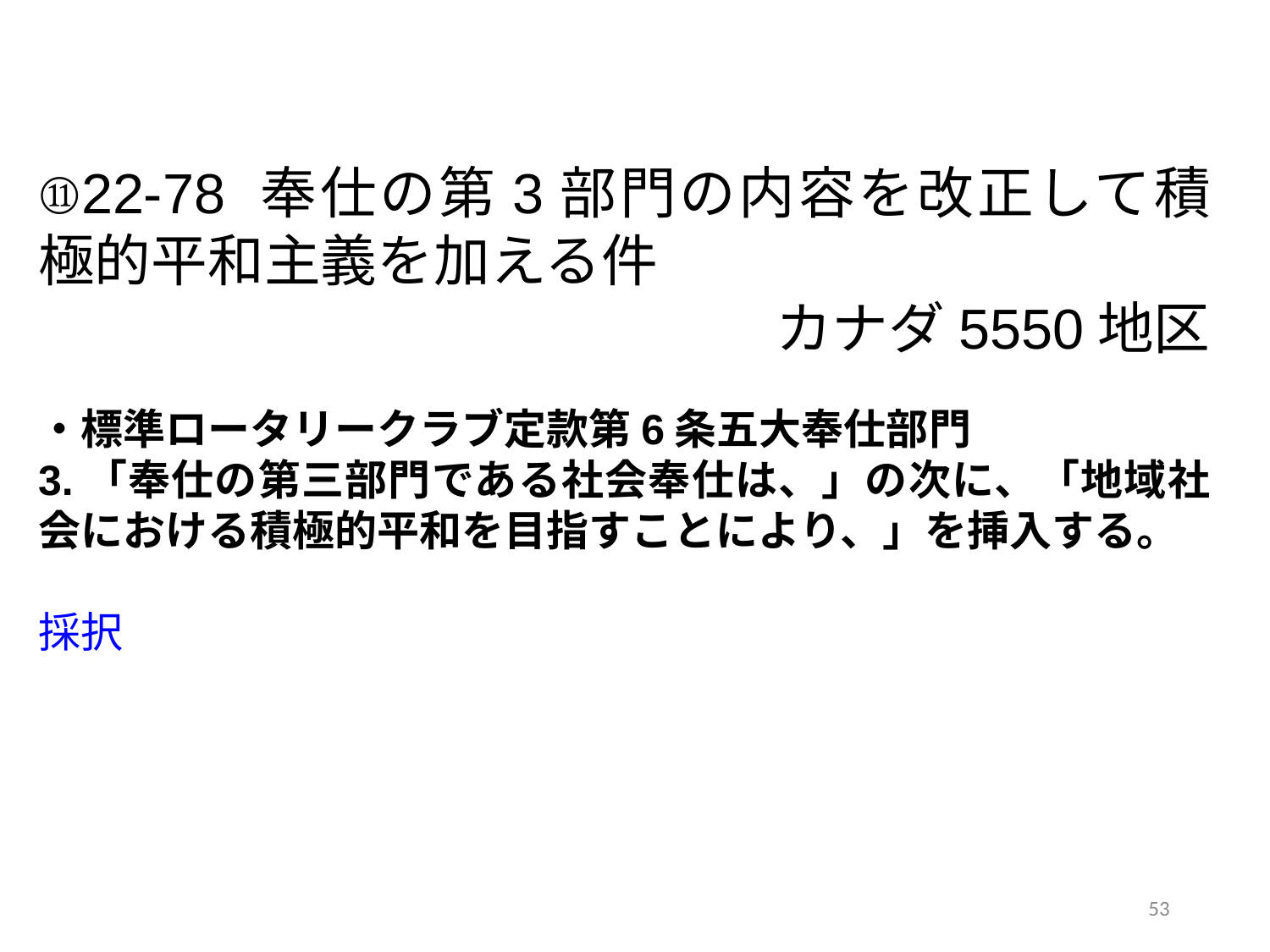

⑪22-78 奉仕の第3部門の内容を改正して積極的平和主義を加える件
カナダ5550地区

・標準ロータリークラブ定款第6条五大奉仕部門
3.「奉仕の第三部門である社会奉仕は、」の次に、「地域社会における積極的平和を目指すことにより、」を挿入する。

採択
53